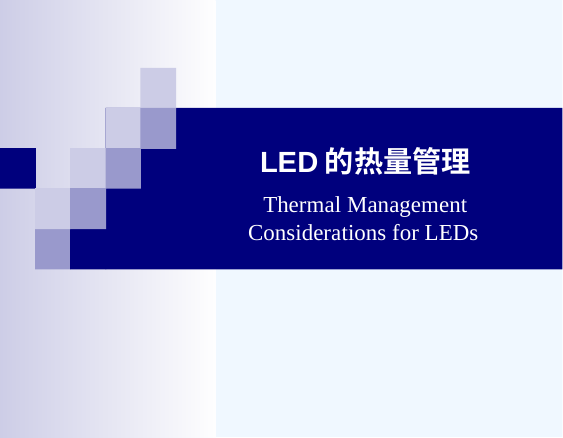

LED的热量管理
Thermal Management Considerations for LEDs
#
1